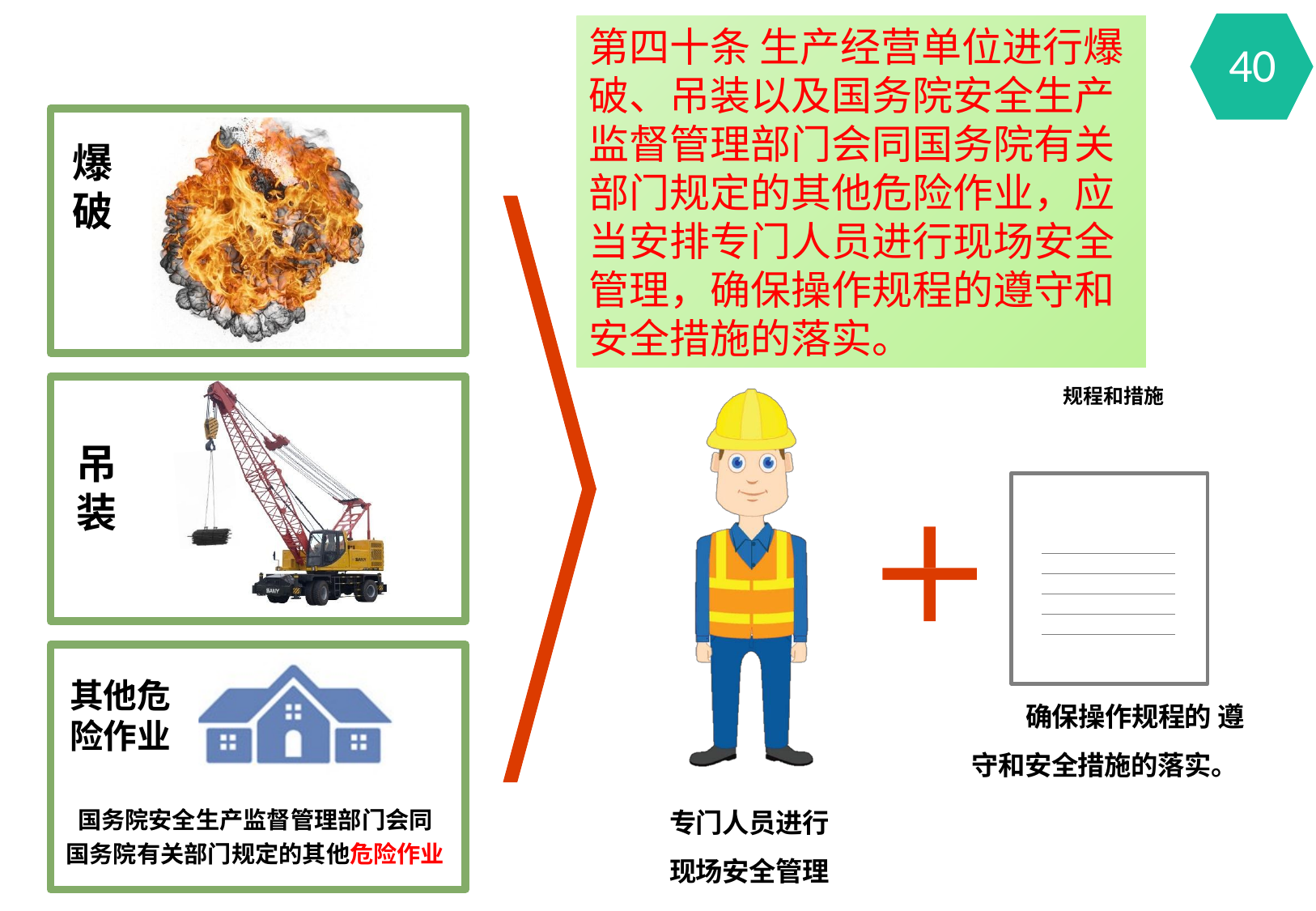

第四十条 生产经营单位进行爆破、吊装以及国务院安全生产监督管理部门会同国务院有关部门规定的其他危险作业，应当安排专门人员进行现场安全管理，确保操作规程的遵守和安全措施的落实。
40

爆
破

规程和措施

吊 装

其他危 险作业
确保操作规程的 遵守和安全措施的落实。
专门人员进行 现场安全管理
国务院安全生产监督管理部门会同 国务院有关部门规定的其他危险作业